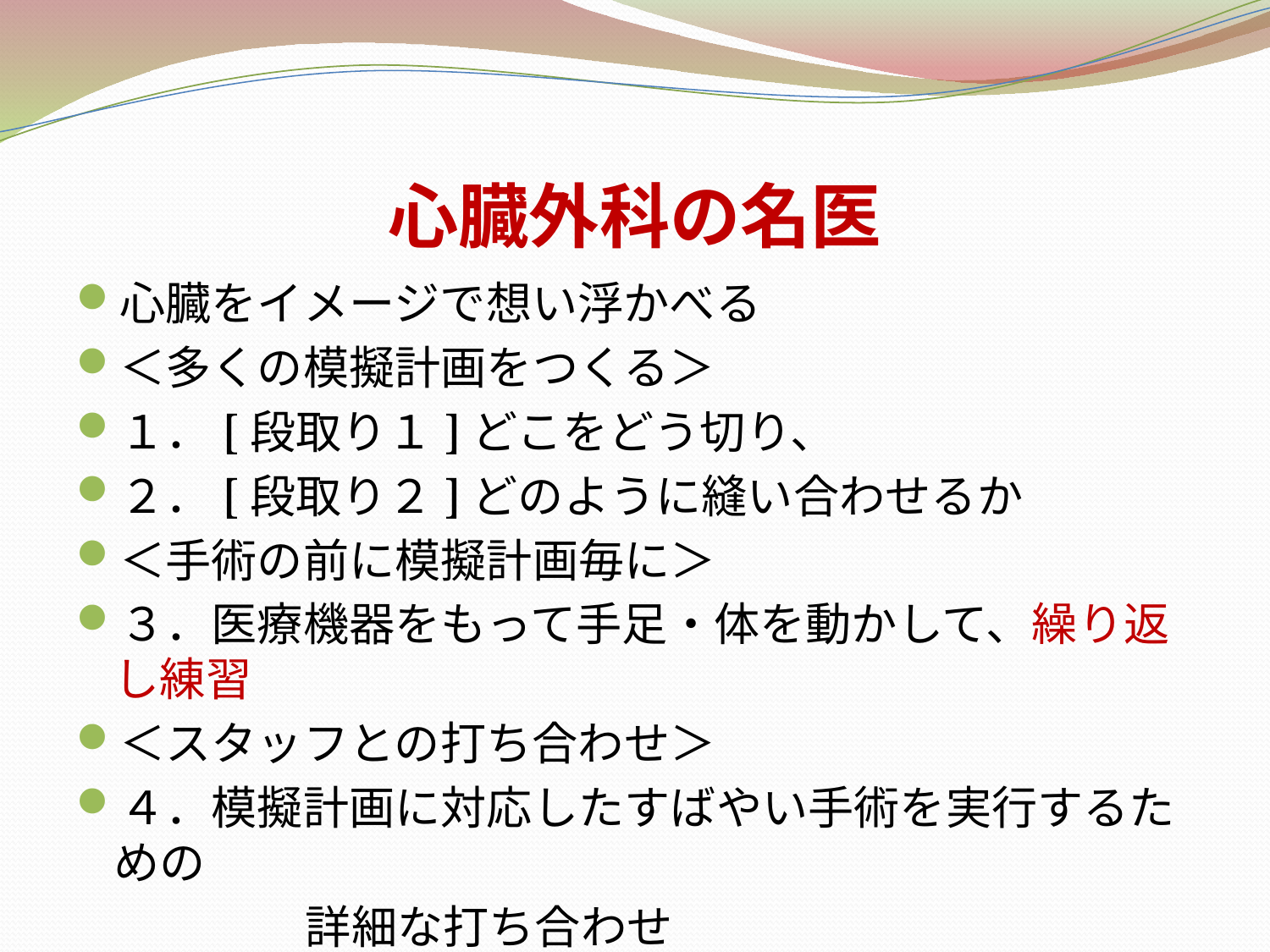

# 心臓外科の名医
心臓をイメージで想い浮かべる
＜多くの模擬計画をつくる＞
１．[段取り１]どこをどう切り、
２．[段取り２]どのように縫い合わせるか
＜手術の前に模擬計画毎に＞
３．医療機器をもって手足・体を動かして、繰り返し練習
＜スタッフとの打ち合わせ＞
４．模擬計画に対応したすばやい手術を実行するための
　　　　　詳細な打ち合わせ